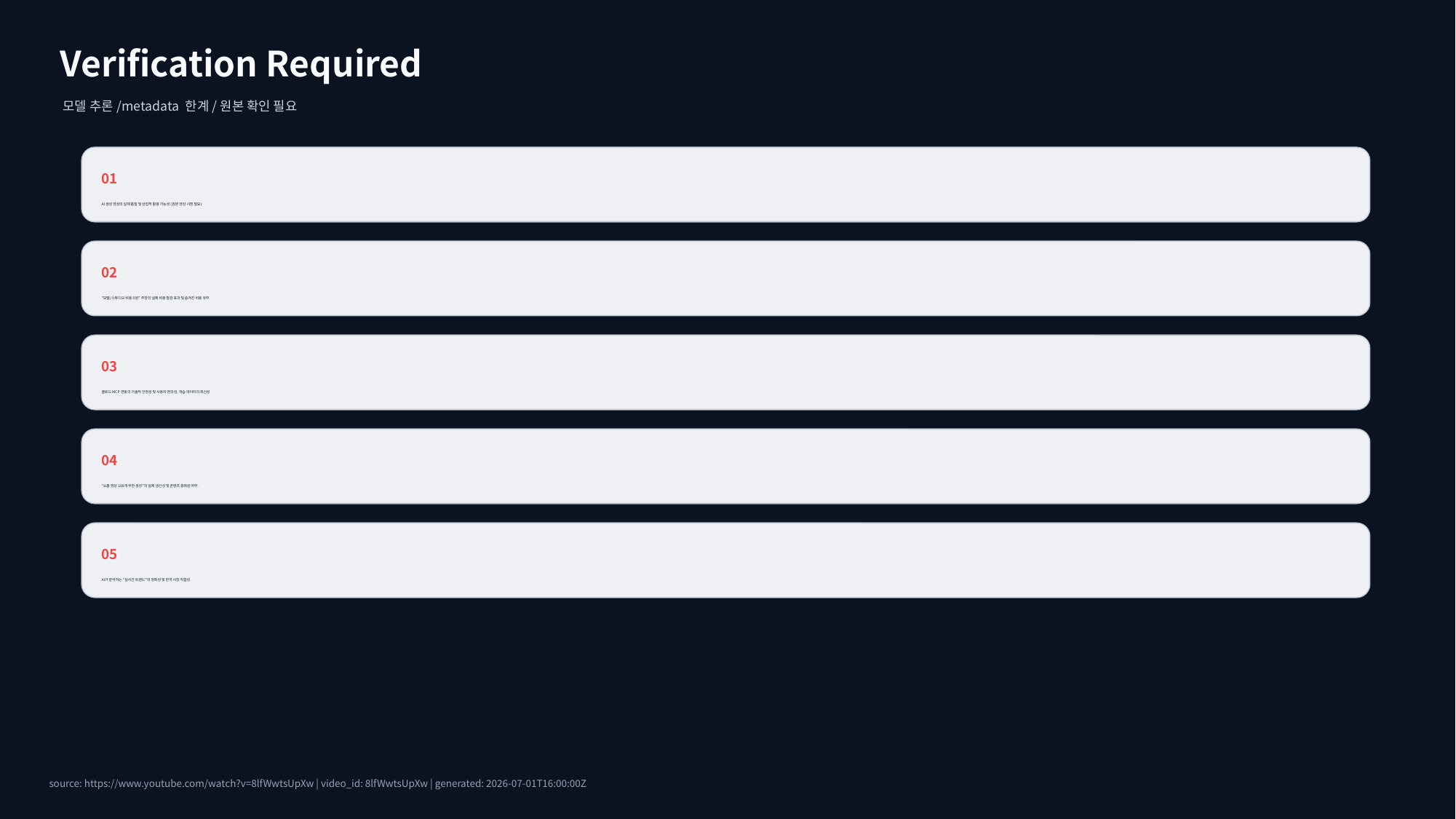

Verification Required
모델 추론/metadata 한계/원본 확인 필요

01
AI 생성 영상의 실제 품질 및 상업적 활용 가능성 (원본 영상 시청 필요).

02
"모델/스튜디오 비용 0원" 주장의 실제 비용 절감 효과 및 숨겨진 비용 유무.

03
클로드 MCP 연동의 기술적 안정성 및 사용자 편의성, 학습 데이터의 최신성.

04
"쇼폼 영상 100개 무한 생성"의 실제 생산성 및 콘텐츠 중복성 여부.

05
AI가 분석하는 "실시간 트렌드"의 정확성 및 한국 시장 적합성.
source: https://www.youtube.com/watch?v=8lfWwtsUpXw | video_id: 8lfWwtsUpXw | generated: 2026-07-01T16:00:00Z